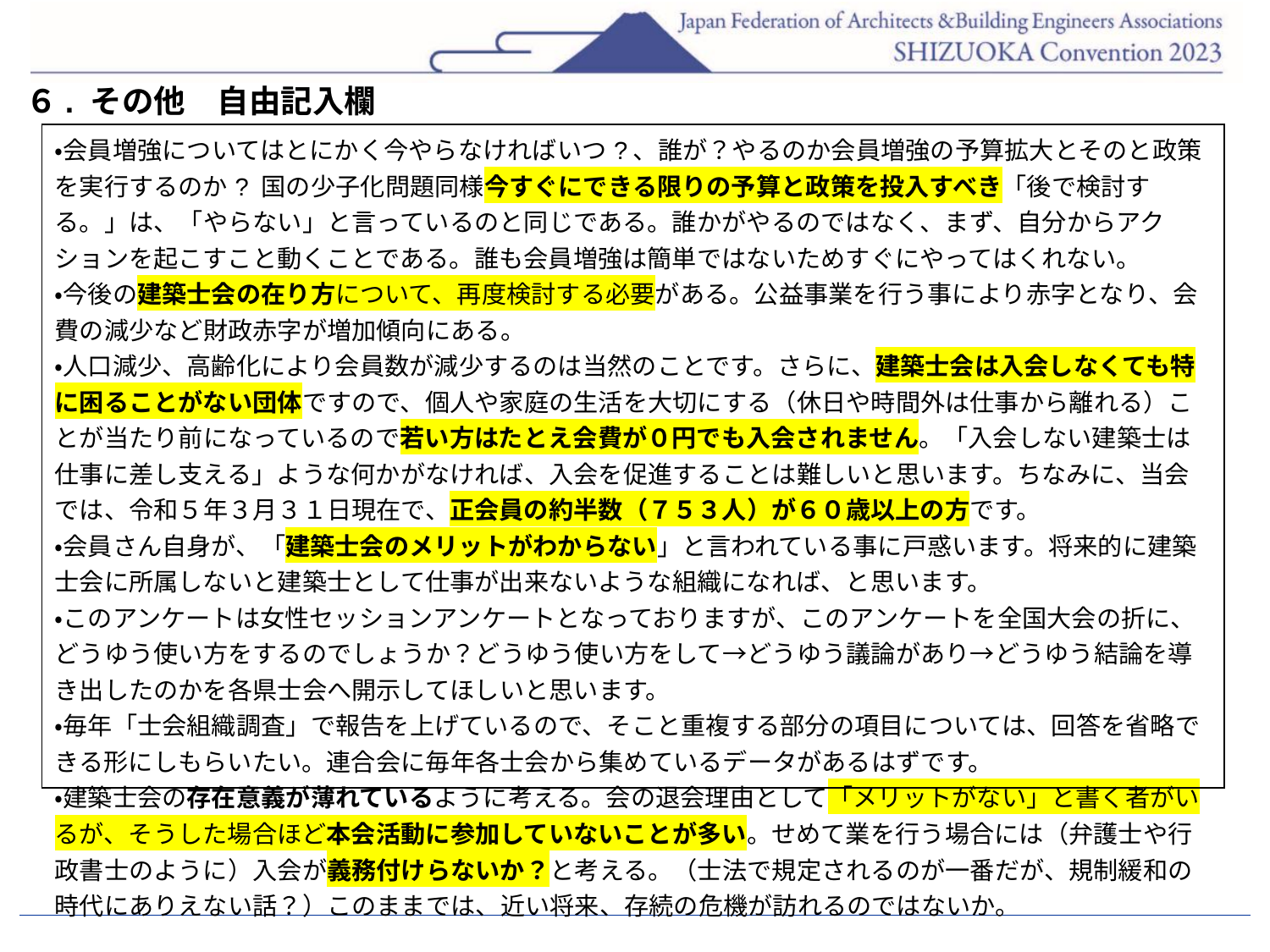

６. その他　自由記入欄
| ・会員増強についてはとにかく今やらなければいつ?、誰が？やるのか会員増強の予算拡大とそのと政策を実行するのか? 国の少子化問題同様今すぐにできる限りの予算と政策を投入すべき「後で検討する。」は、「やらない」と言っているのと同じである。誰かがやるのではなく、まず、自分からアクションを起こすこと動くことである。誰も会員増強は簡単ではないためすぐにやってはくれない。 ・今後の建築士会の在り方について、再度検討する必要がある。公益事業を行う事により赤字となり、会費の減少など財政赤字が増加傾向にある。 ・人口減少、高齢化により会員数が減少するのは当然のことです。さらに、建築士会は入会しなくても特に困ることがない団体ですので、個人や家庭の生活を大切にする（休日や時間外は仕事から離れる）ことが当たり前になっているので若い方はたとえ会費が０円でも入会されません。「入会しない建築士は仕事に差し支える」ような何かがなければ、入会を促進することは難しいと思います。ちなみに、当会では、令和５年３月３１日現在で、正会員の約半数（７５３人）が６０歳以上の方です。 ・会員さん自身が、「建築士会のメリットがわからない」と言われている事に戸惑います。将来的に建築士会に所属しないと建築士として仕事が出来ないような組織になれば、と思います。 ・このアンケートは女性セッションアンケートとなっておりますが、このアンケートを全国大会の折に、どうゆう使い方をするのでしょうか？どうゆう使い方をして→どうゆう議論があり→どうゆう結論を導き出したのかを各県士会へ開示してほしいと思います。 ・毎年「士会組織調査」で報告を上げているので、そこと重複する部分の項目については、回答を省略できる形にしもらいたい。連合会に毎年各士会から集めているデータがあるはずです。 ・建築士会の存在意義が薄れているように考える。会の退会理由として「メリットがない」と書く者がいるが、そうした場合ほど本会活動に参加していないことが多い。せめて業を行う場合には（弁護士や行政書士のように）入会が義務付けらないか？と考える。（士法で規定されるのが一番だが、規制緩和の時代にありえない話？）このままでは、近い将来、存続の危機が訪れるのではないか。 |
| --- |